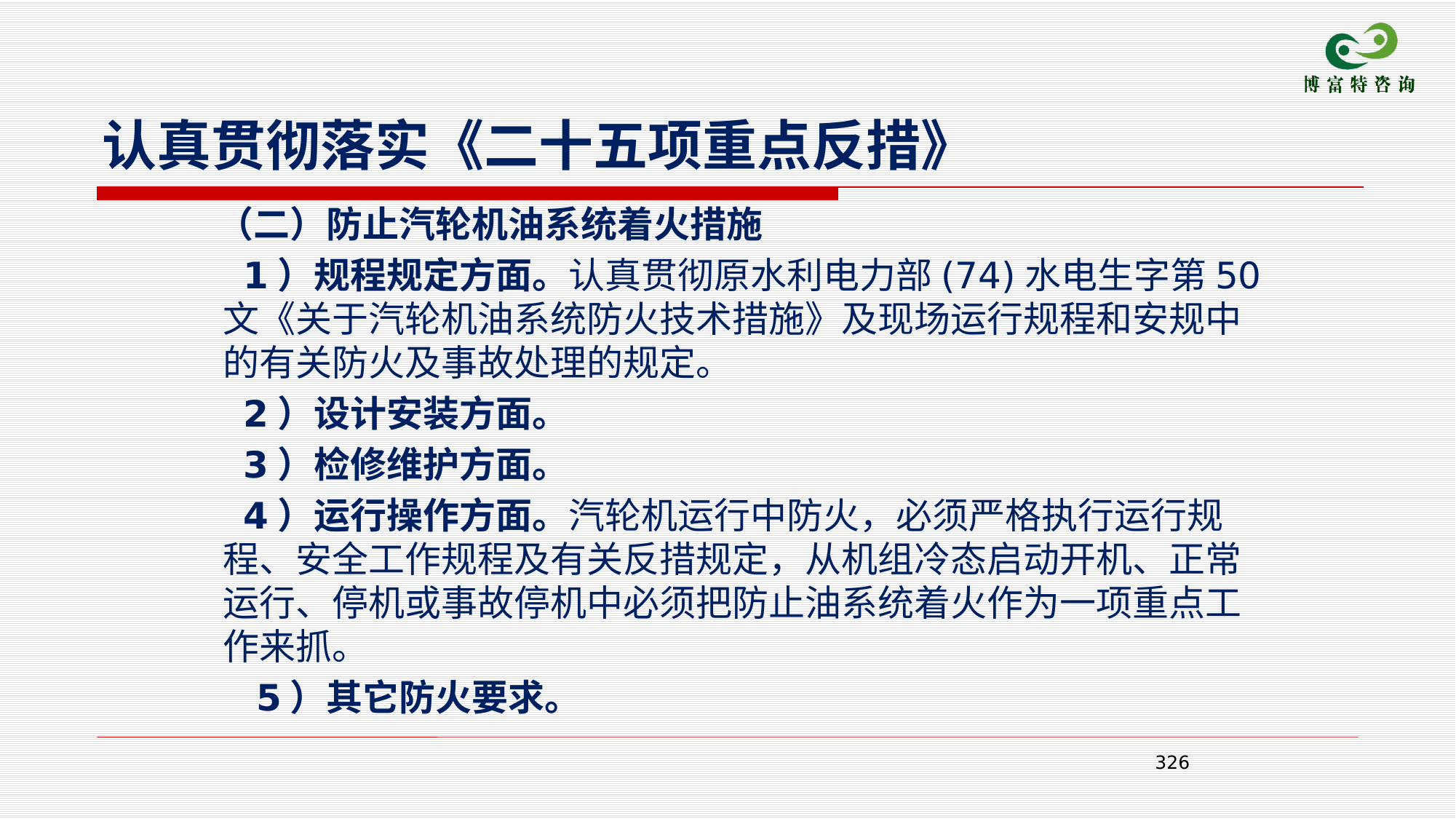

认真贯彻落实《二十五项重点反措》
     （二）防止汽轮机油系统着火措施
      1）规程规定方面。认真贯彻原水利电力部(74)水电生字第50文《关于汽轮机油系统防火技术措施》及现场运行规程和安规中的有关防火及事故处理的规定。
      2）设计安装方面。
      3）检修维护方面。
      4）运行操作方面。汽轮机运行中防火，必须严格执行运行规程、安全工作规程及有关反措规定，从机组冷态启动开机、正常运行、停机或事故停机中必须把防止油系统着火作为一项重点工作来抓。
       5）其它防火要求。

326